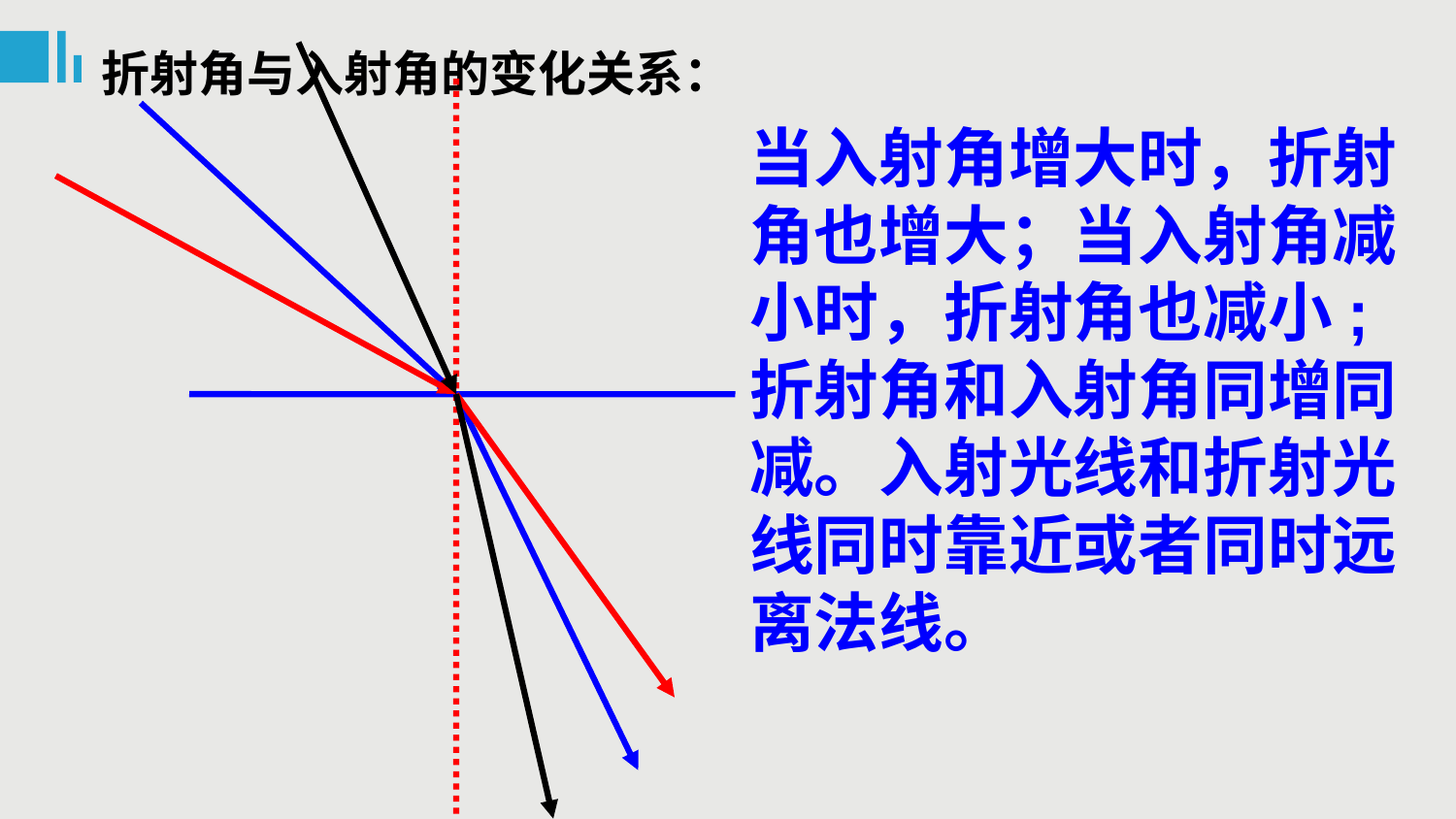

折射角与入射角的变化关系：

当入射角增大时，折射角也增大；当入射角减小时，折射角也减小;
折射角和入射角同增同减。入射光线和折射光线同时靠近或者同时远离法线。